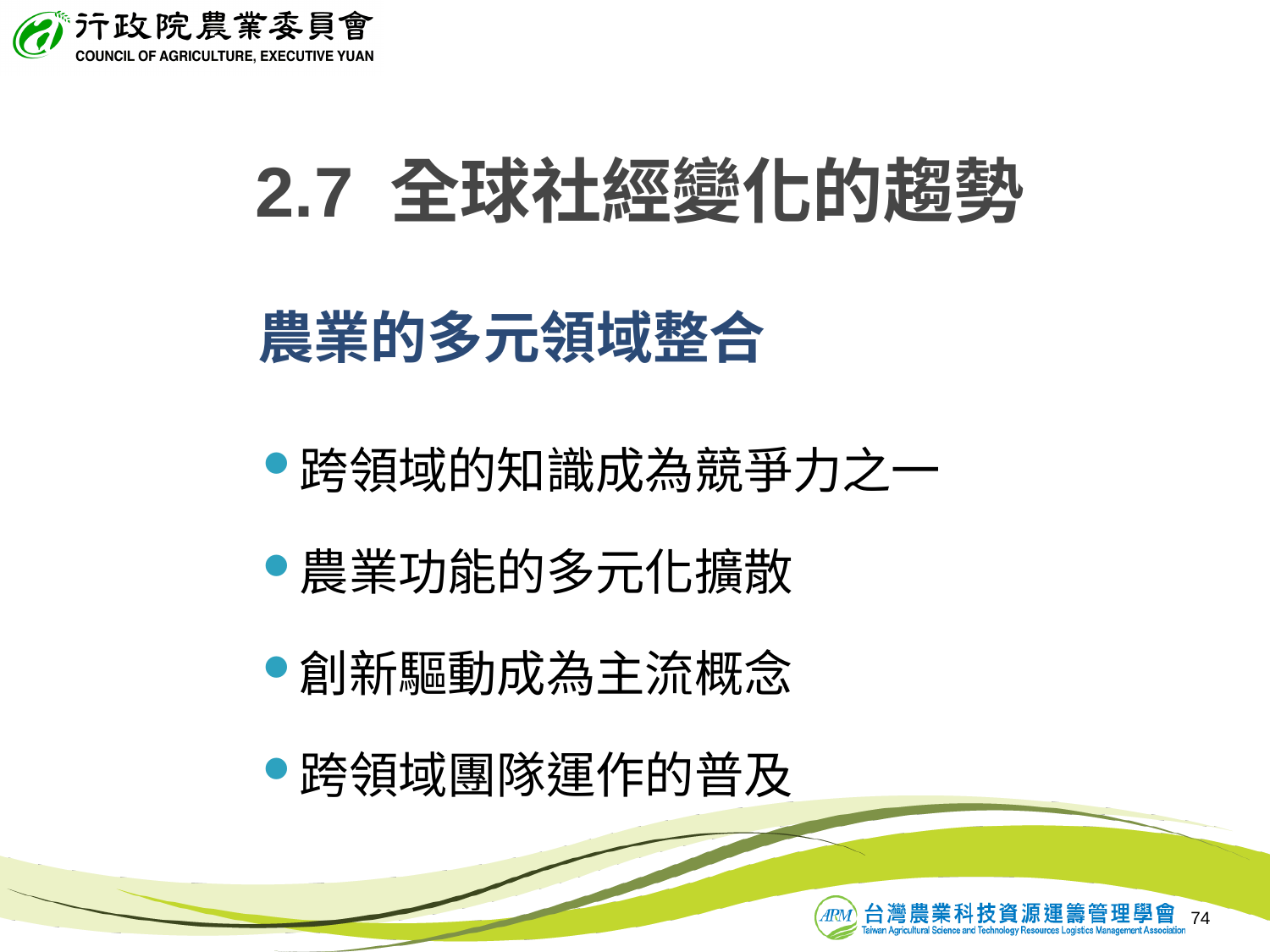

2.7 全球社經變化的趨勢
農業的多元領域整合
跨領域的知識成為競爭力之一
農業功能的多元化擴散
創新驅動成為主流概念
跨領域團隊運作的普及
74